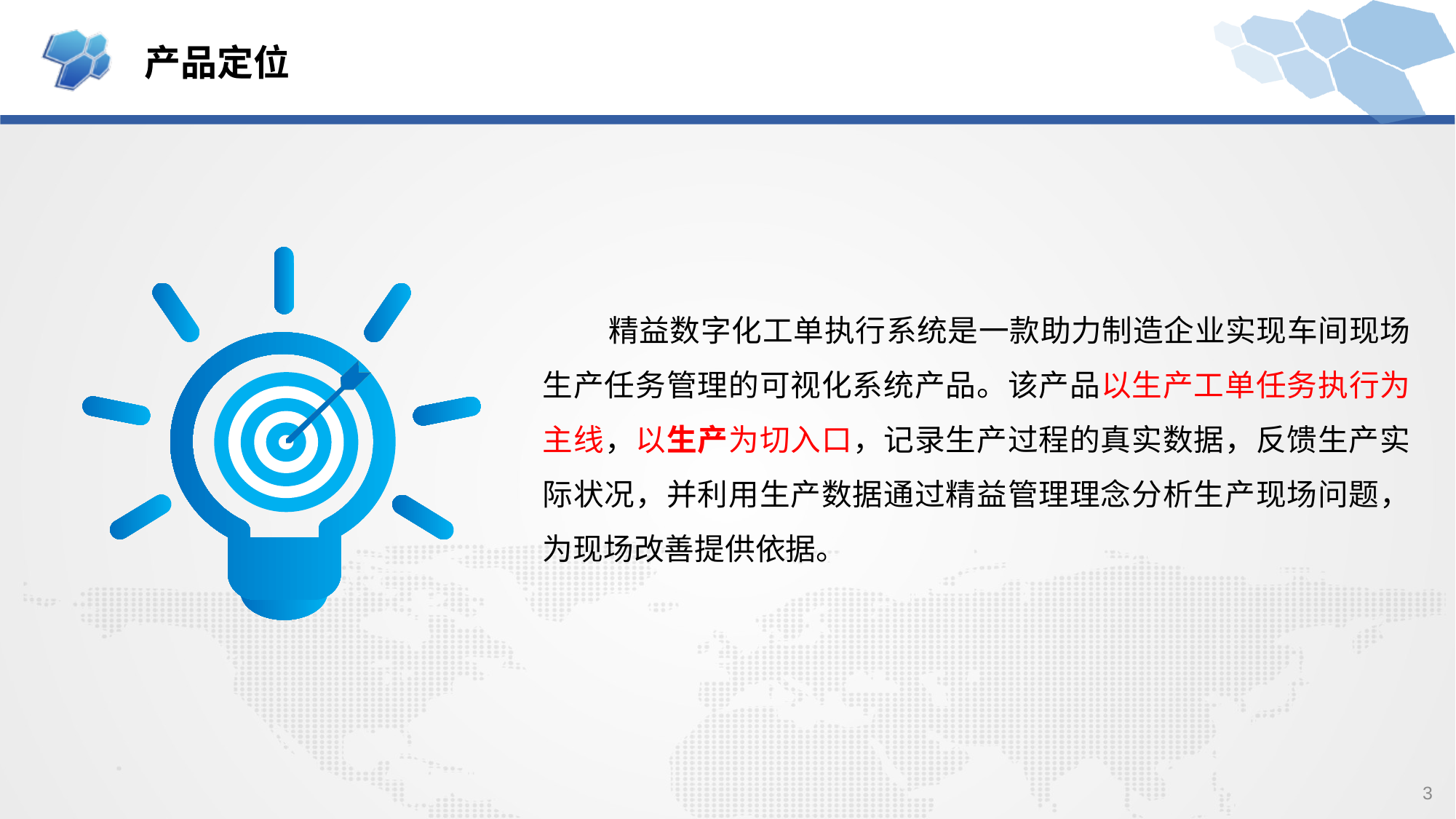

产品定位

        精益数字化工单执行系统是一款助力制造企业实现车间现场生产任务管理的可视化系统产品。该产品以生产工单任务执行为主线，以生产为切入口，记录生产过程的真实数据，反馈生产实际状况，并利用生产数据通过精益管理理念分析生产现场问题，为现场改善提供依据。
3